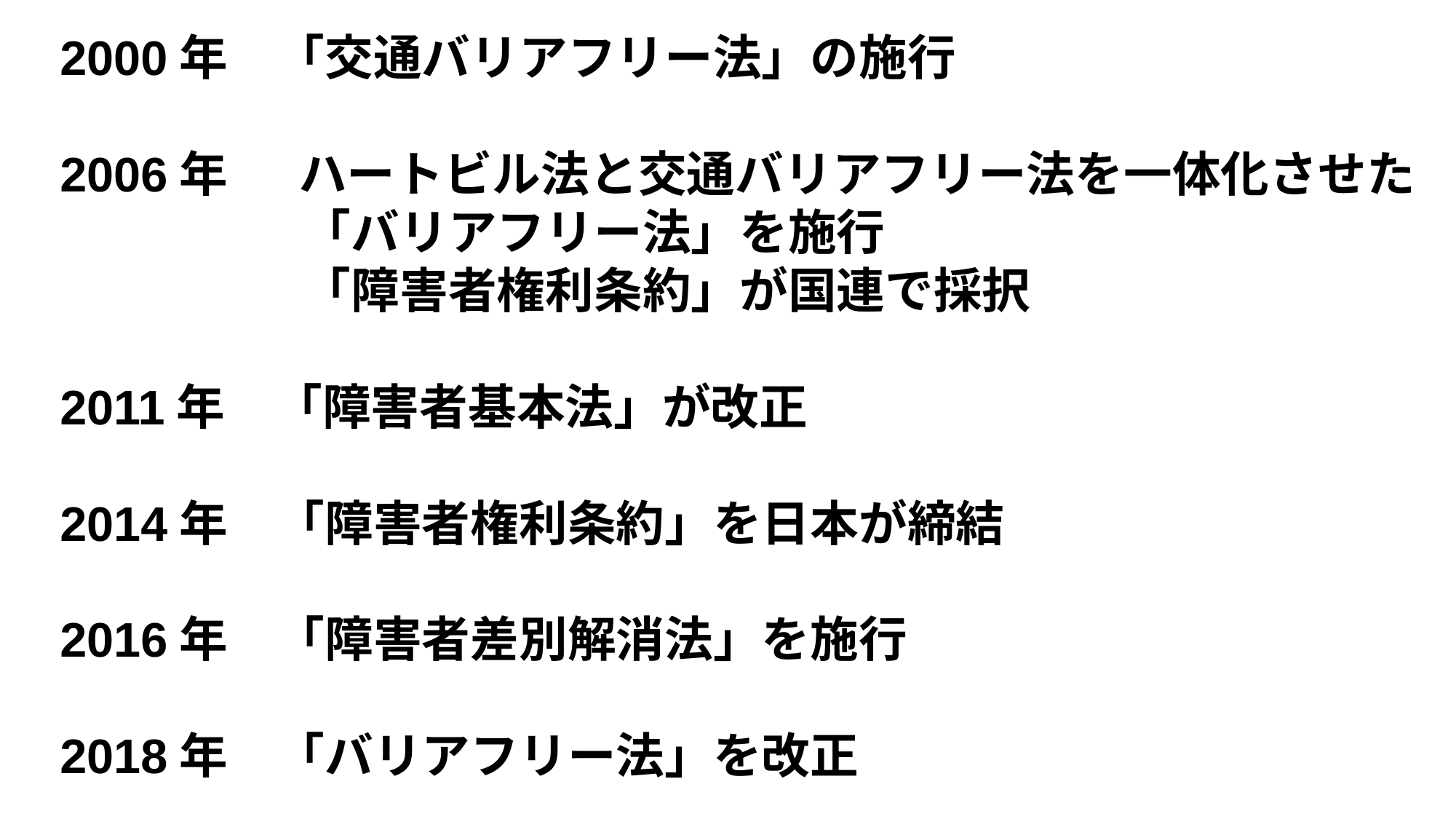

2000年　「交通バリアフリー法」の施行

2006年　  ハートビル法と交通バリアフリー法を一体化させた
　　　　　「バリアフリー法」を施行
　　　　　「障害者権利条約」が国連で採択

2011年　「障害者基本法」が改正

2014年　「障害者権利条約」を日本が締結

2016年　「障害者差別解消法」を施行

2018年　「バリアフリー法」を改正